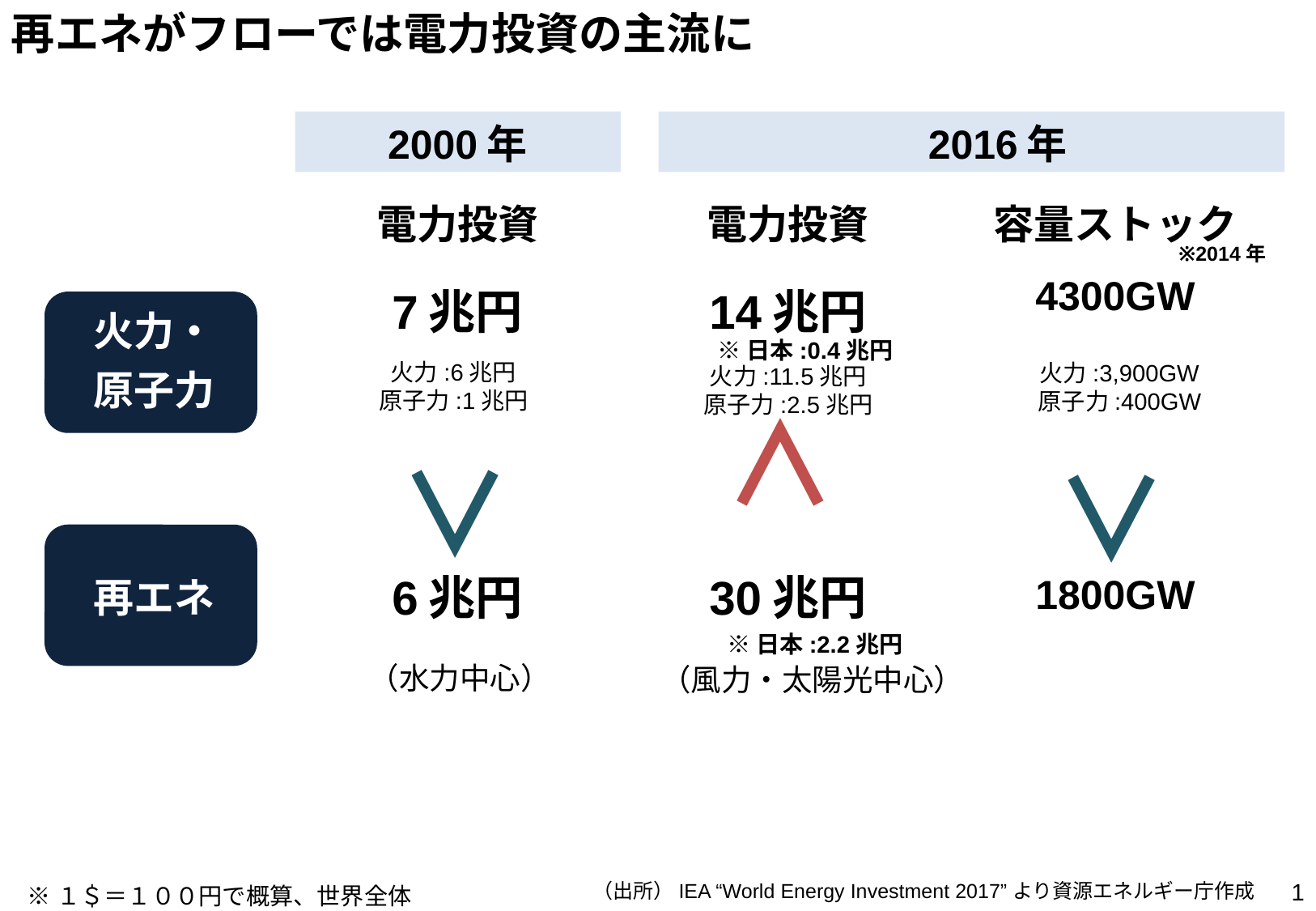

再エネがフローでは電力投資の主流に
|  | 2000年 | 2016年 |  |
| --- | --- | --- | --- |
|  | 電力投資 | 電力投資 | 容量ストック |
| 火力・ 原子力 | 7兆円 | 14兆円 | 4300GW |
| 再エネ | 6兆円 | 30兆円 | 1800GW |
|  |  |  |  |

※2014年

※日本:0.4兆円
火力:6兆円
原子力:1兆円
火力:3,900GW
原子力:400GW
火力:11.5兆円
原子力:2.5兆円
＞
＞
＞

※日本:2.2兆円
（水力中心）
（風力・太陽光中心）
1
（出所）IEA “World Energy Investment 2017”より資源エネルギー庁作成
※１＄＝１００円で概算、世界全体